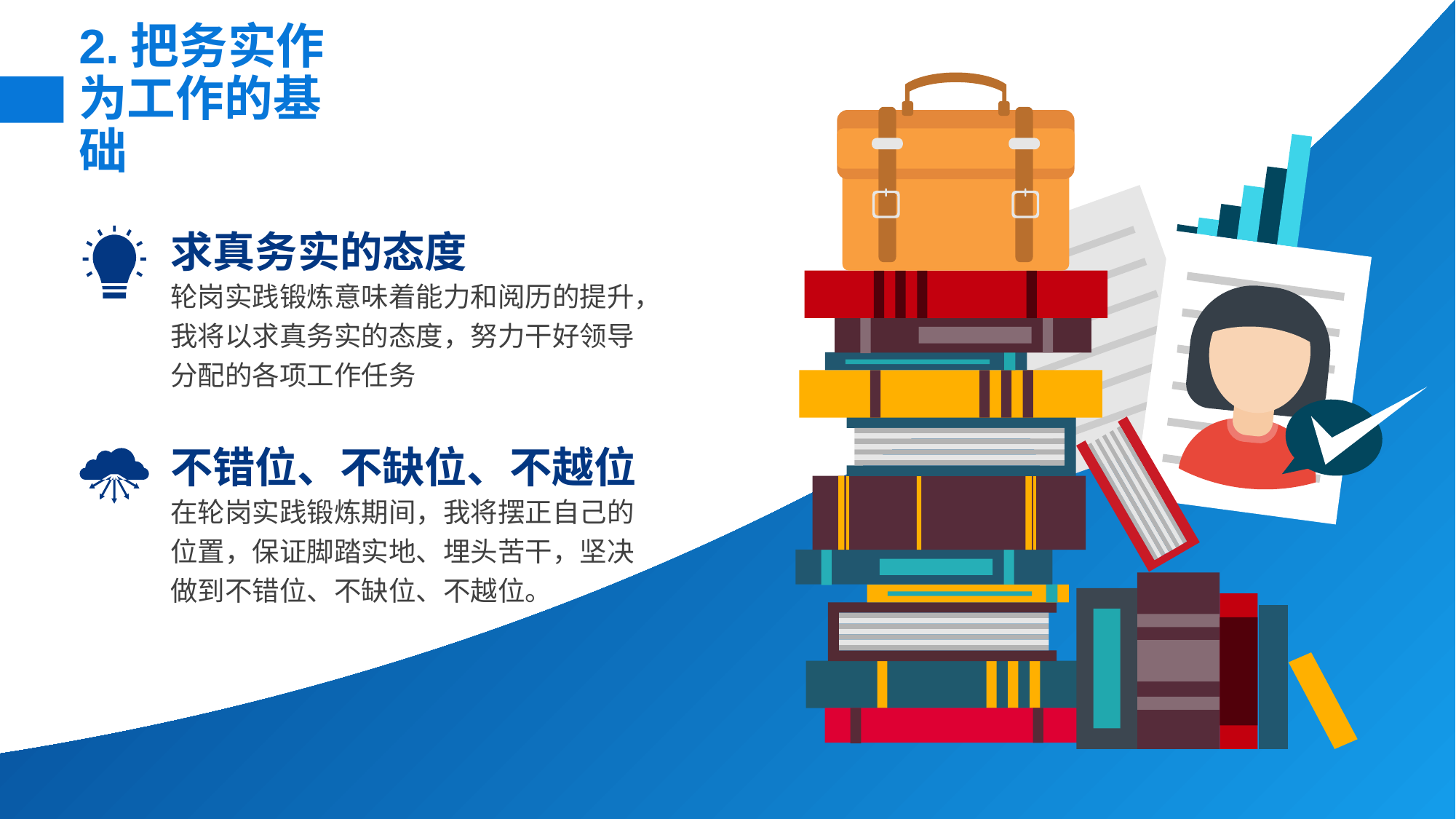

2.把务实作为工作的基础
求真务实的态度

轮岗实践锻炼意味着能力和阅历的提升，我将以求真务实的态度，努力干好领导分配的各项工作任务
不错位、不缺位、不越位

在轮岗实践锻炼期间，我将摆正自己的位置，保证脚踏实地、埋头苦干，坚决做到不错位、不缺位、不越位。
，